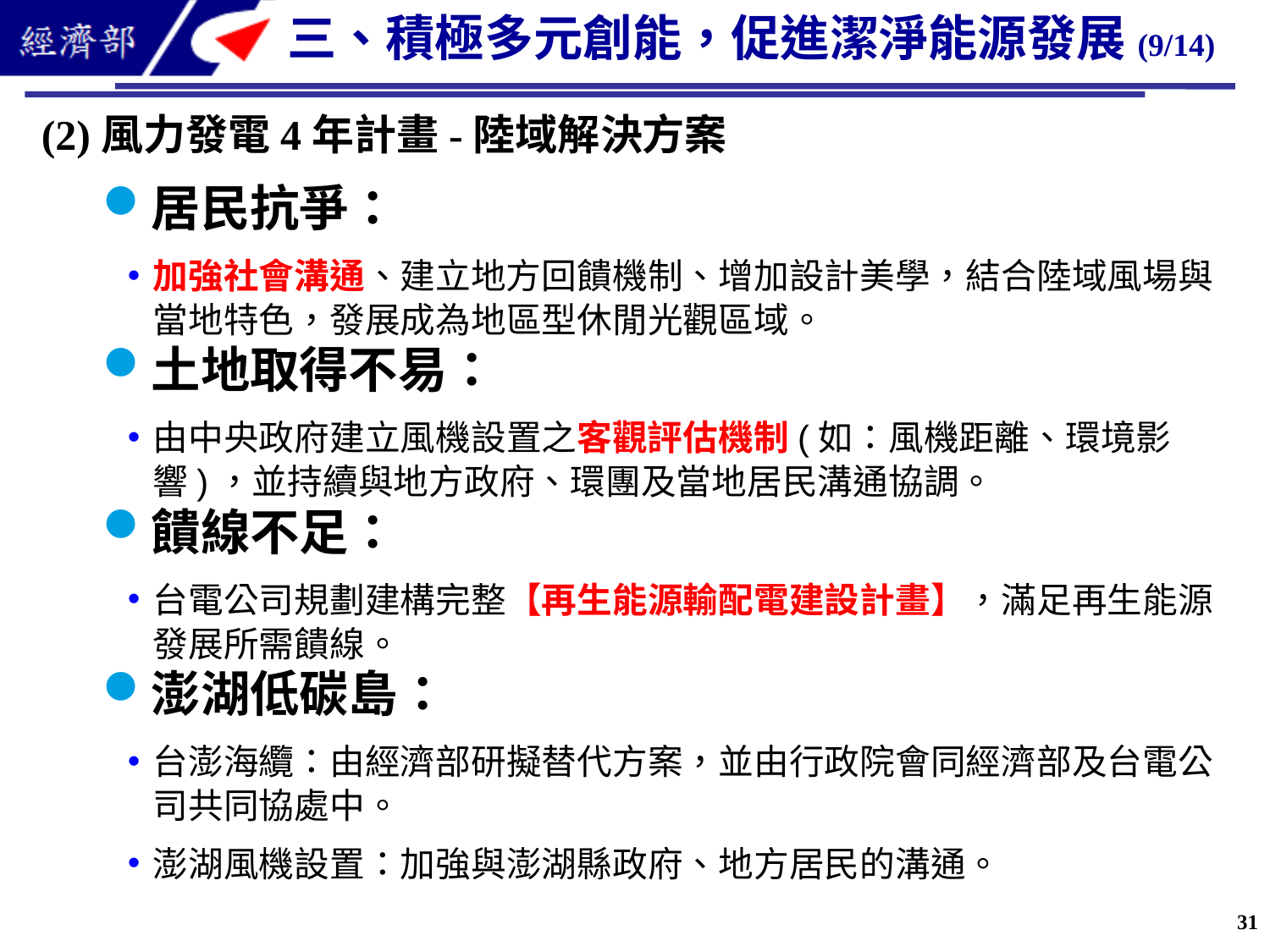

三、積極多元創能，促進潔淨能源發展(9/14)

(2)風力發電4年計畫-陸域解決方案
居民抗爭：
加強社會溝通、建立地方回饋機制、增加設計美學，結合陸域風場與當地特色，發展成為地區型休閒光觀區域。
土地取得不易：
由中央政府建立風機設置之客觀評估機制(如：風機距離、環境影響)，並持續與地方政府、環團及當地居民溝通協調。
饋線不足：
台電公司規劃建構完整【再生能源輸配電建設計畫】，滿足再生能源發展所需饋線。
澎湖低碳島：
台澎海纜：由經濟部研擬替代方案，並由行政院會同經濟部及台電公司共同協處中。
澎湖風機設置：加強與澎湖縣政府、地方居民的溝通。
31